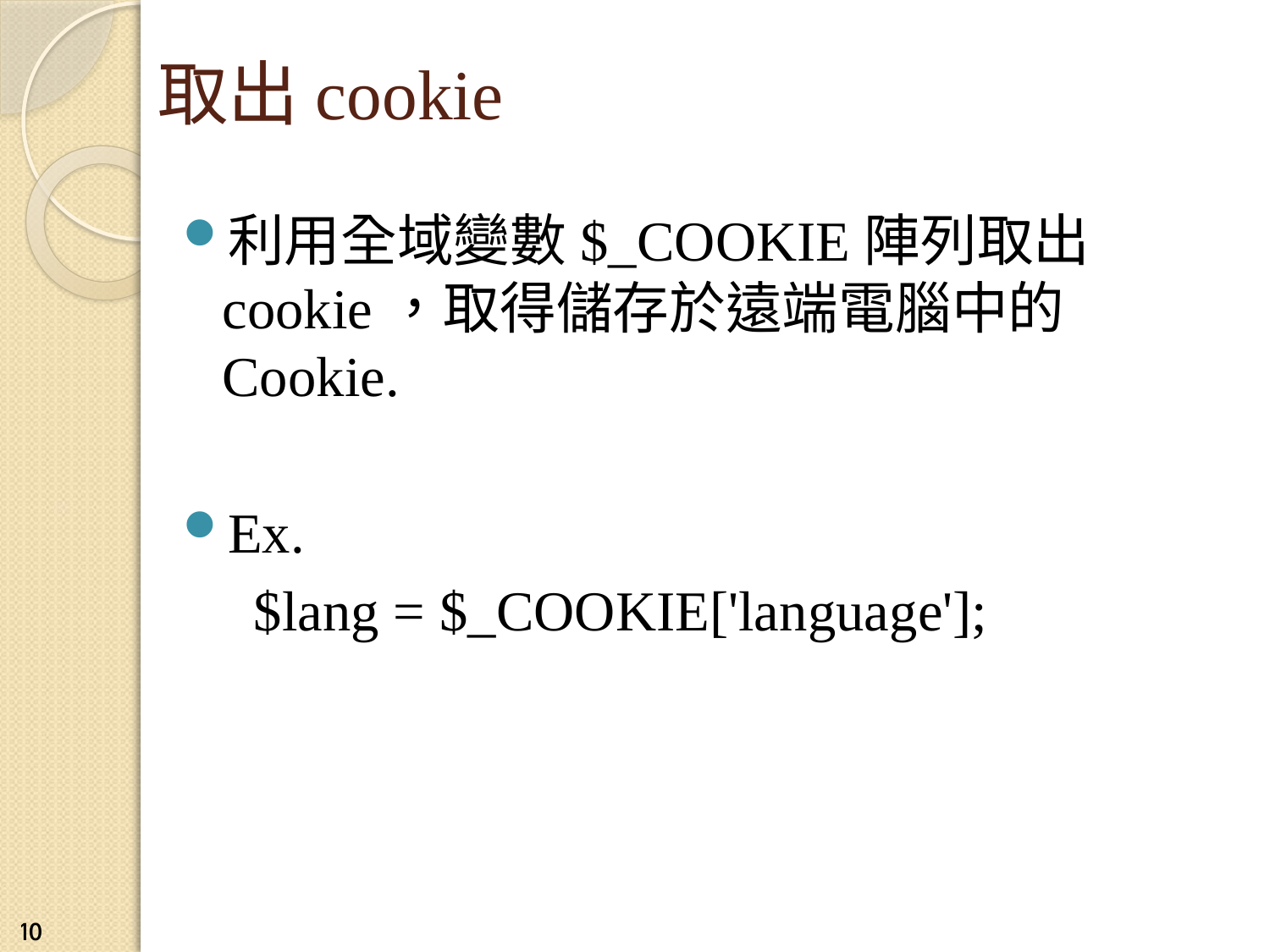

取出cookie
利用全域變數$_COOKIE陣列取出cookie，取得儲存於遠端電腦中的 Cookie.

Ex.
     $lang = $_COOKIE['language'];

10